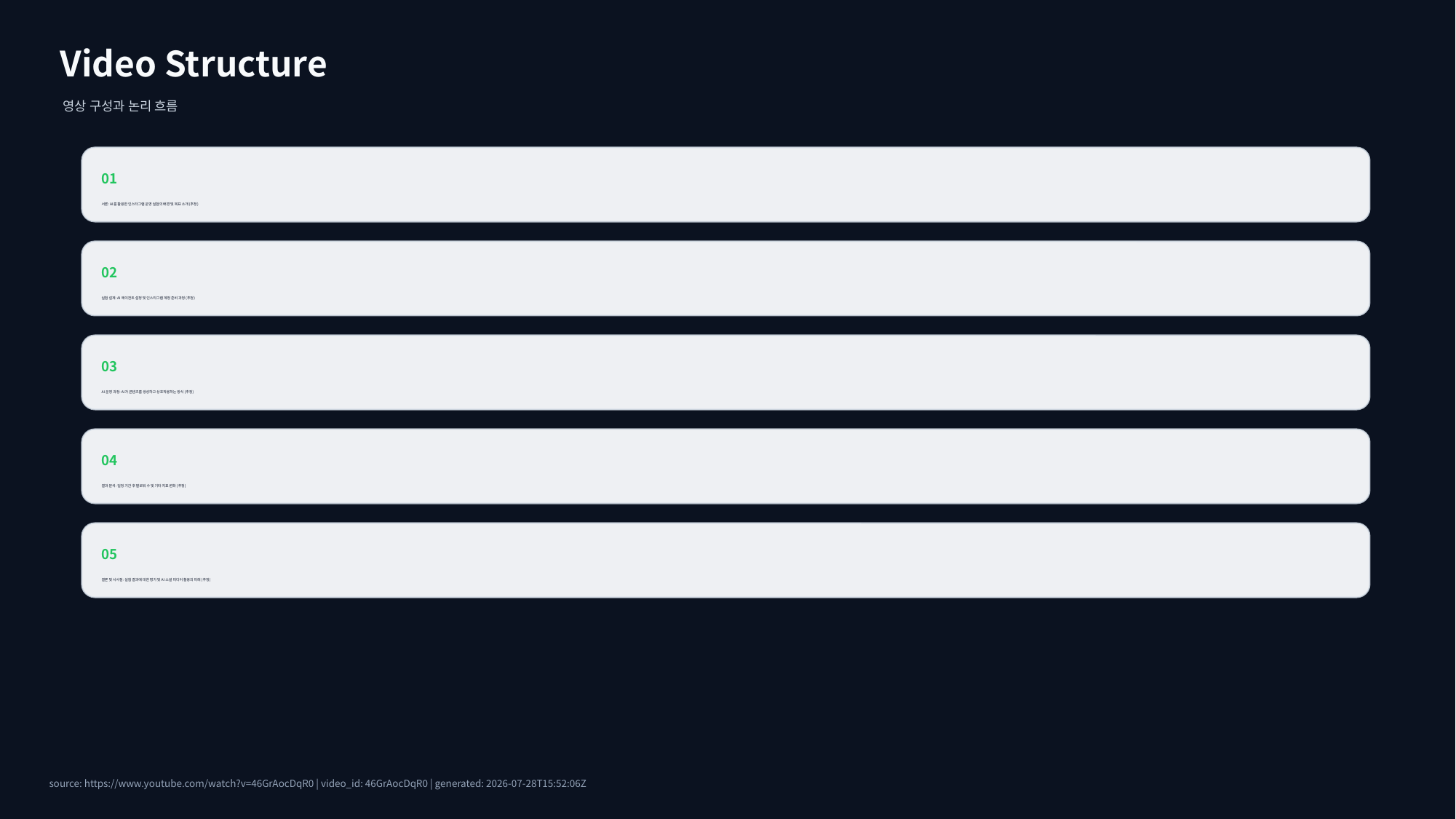

Video Structure
영상 구성과 논리 흐름

01
서론: AI를 활용한 인스타그램 운영 실험의 배경 및 목표 소개 (추정)

02
실험 설계: AI 에이전트 설정 및 인스타그램 계정 준비 과정 (추정)

03
AI 운영 과정: AI가 콘텐츠를 생성하고 상호작용하는 방식 (추정)

04
결과 분석: 일정 기간 후 팔로워 수 및 기타 지표 변화 (추정)

05
결론 및 시사점: 실험 결과에 대한 평가 및 AI 소셜 미디어 활용의 미래 (추정)
source: https://www.youtube.com/watch?v=46GrAocDqR0 | video_id: 46GrAocDqR0 | generated: 2026-07-28T15:52:06Z